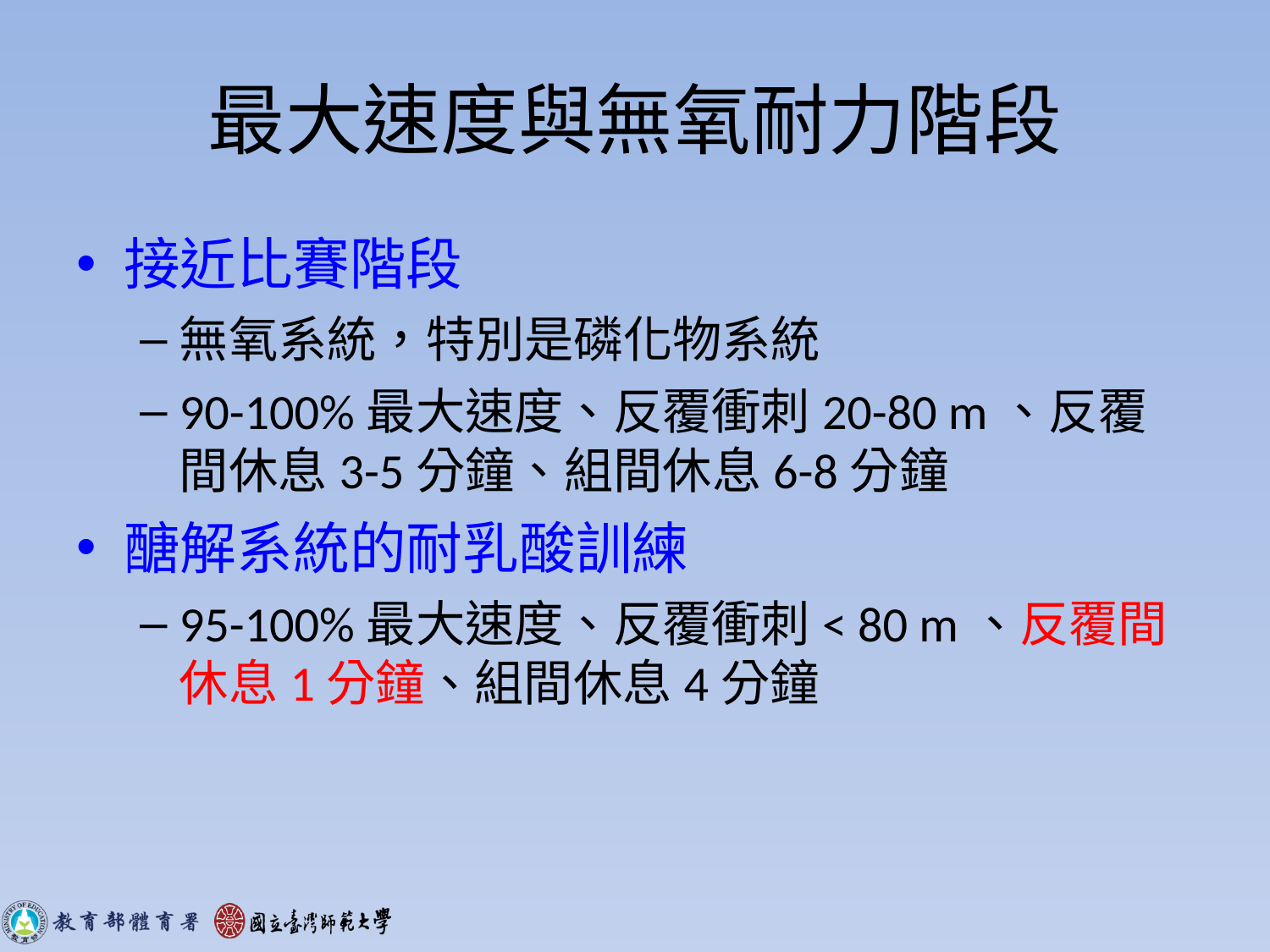

# 最大速度與無氧耐力階段
接近比賽階段
無氧系統，特別是磷化物系統
90-100%最大速度、反覆衝刺20-80 m、反覆間休息3-5分鐘、組間休息6-8分鐘
醣解系統的耐乳酸訓練
95-100%最大速度、反覆衝刺< 80 m、反覆間休息1分鐘、組間休息4分鐘